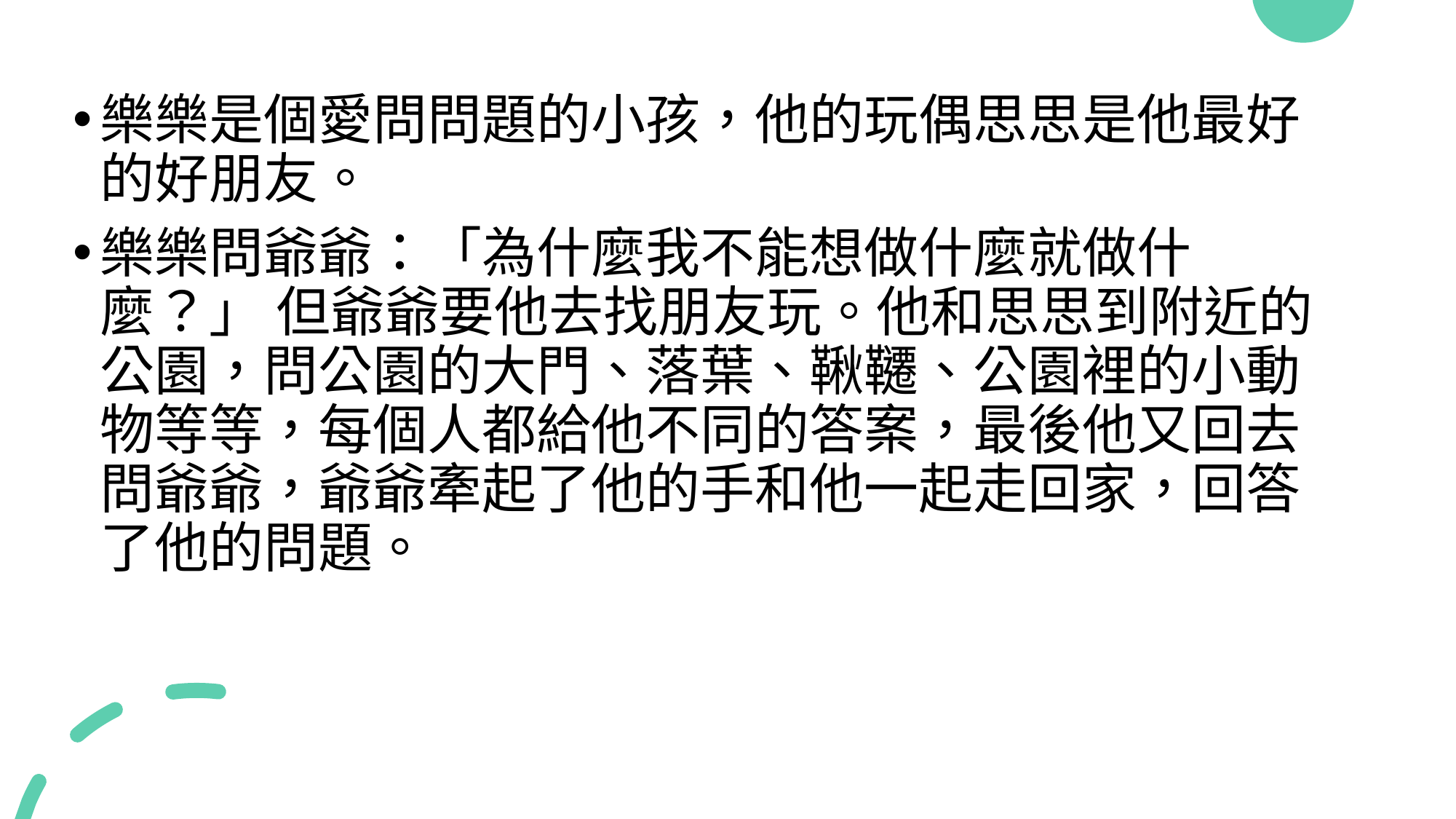

樂樂是個愛問問題的小孩，他的玩偶思思是他最好的好朋友。
樂樂問爺爺：「為什麼我不能想做什麼就做什麼？」 但爺爺要他去找朋友玩。他和思思到附近的公園，問公園的大門、落葉、鞦韆、公園裡的小動物等等，每個人都給他不同的答案，最後他又回去問爺爺，爺爺牽起了他的手和他一起走回家，回答了他的問題。